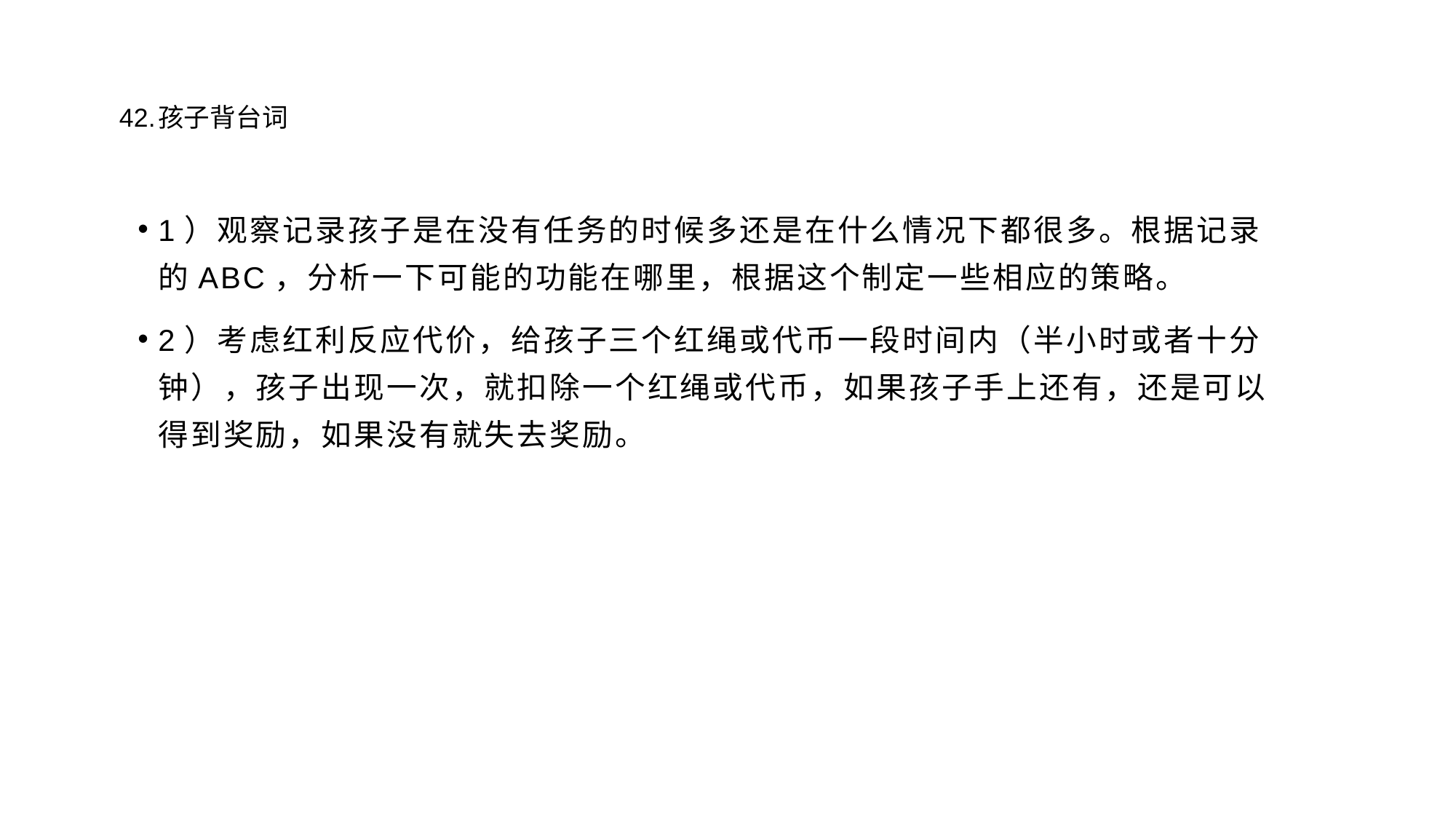

# 42.孩子背台词
1）观察记录孩子是在没有任务的时候多还是在什么情况下都很多。根据记录的ABC，分析一下可能的功能在哪里，根据这个制定一些相应的策略。
2）考虑红利反应代价，给孩子三个红绳或代币一段时间内（半小时或者十分钟），孩子出现一次，就扣除一个红绳或代币，如果孩子手上还有，还是可以得到奖励，如果没有就失去奖励。